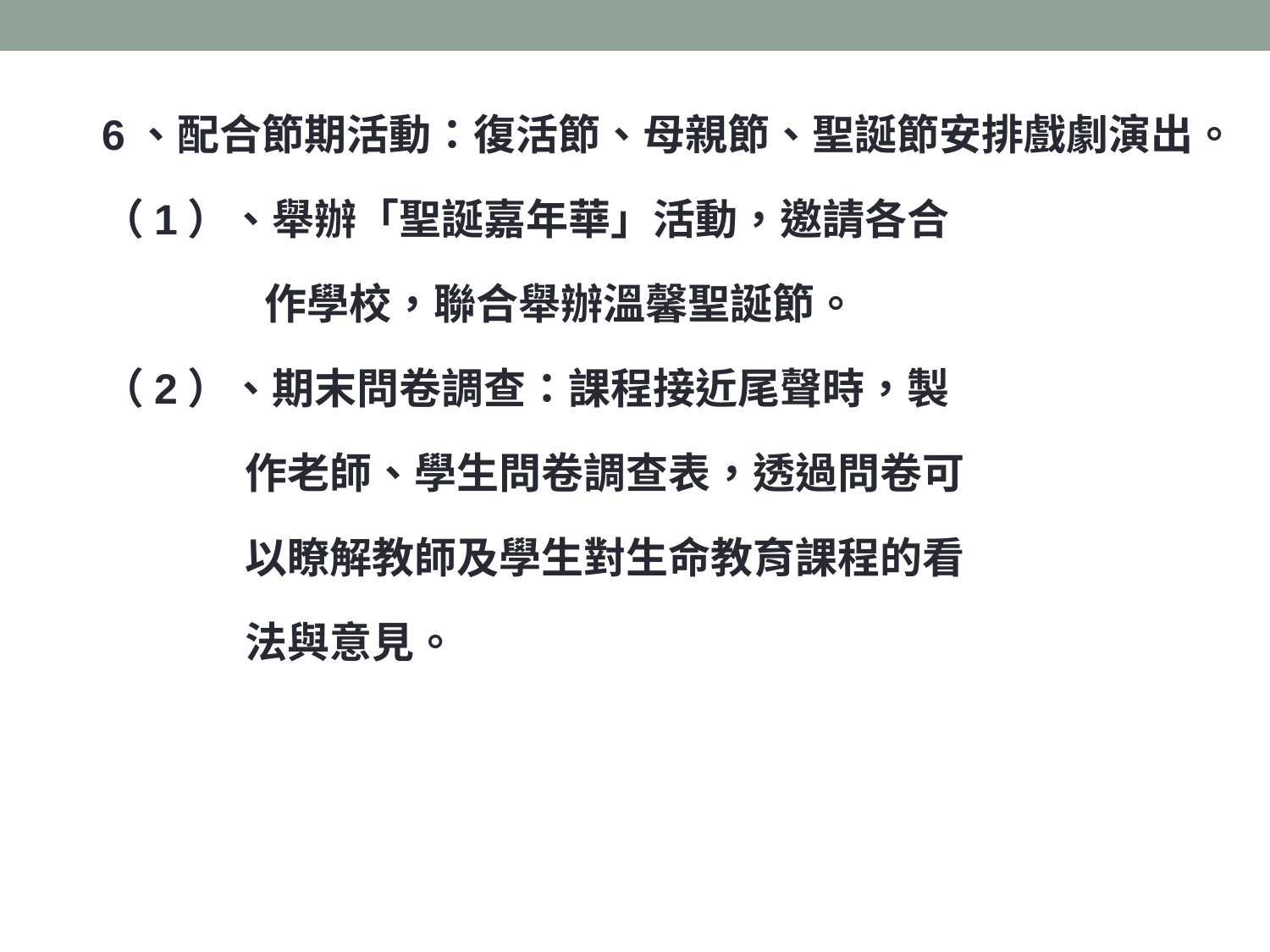

6、配合節期活動：復活節、母親節、聖誕節安排戲劇演出。
（1）、舉辦「聖誕嘉年華」活動，邀請各合
                作學校，聯合舉辦溫馨聖誕節。
（2）、期末問卷調查：課程接近尾聲時，製
              作老師、學生問卷調查表，透過問卷可
              以瞭解教師及學生對生命教育課程的看
              法與意見。